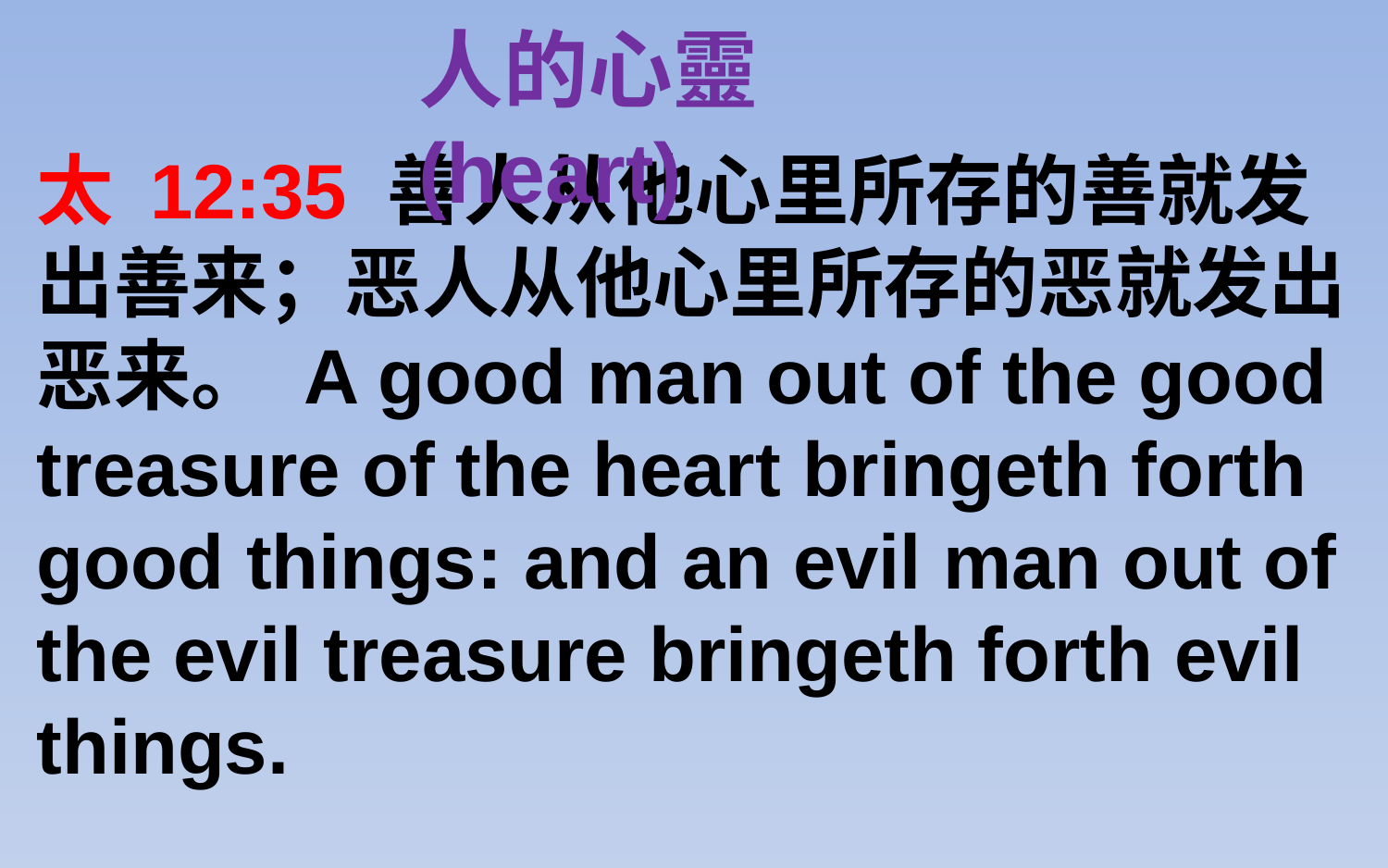

人的心靈(heart)
太 12:35 善人从他心里所存的善就发出善来；恶人从他心里所存的恶就发出恶来。 A good man out of the good treasure of the heart bringeth forth good things: and an evil man out of the evil treasure bringeth forth evil things.